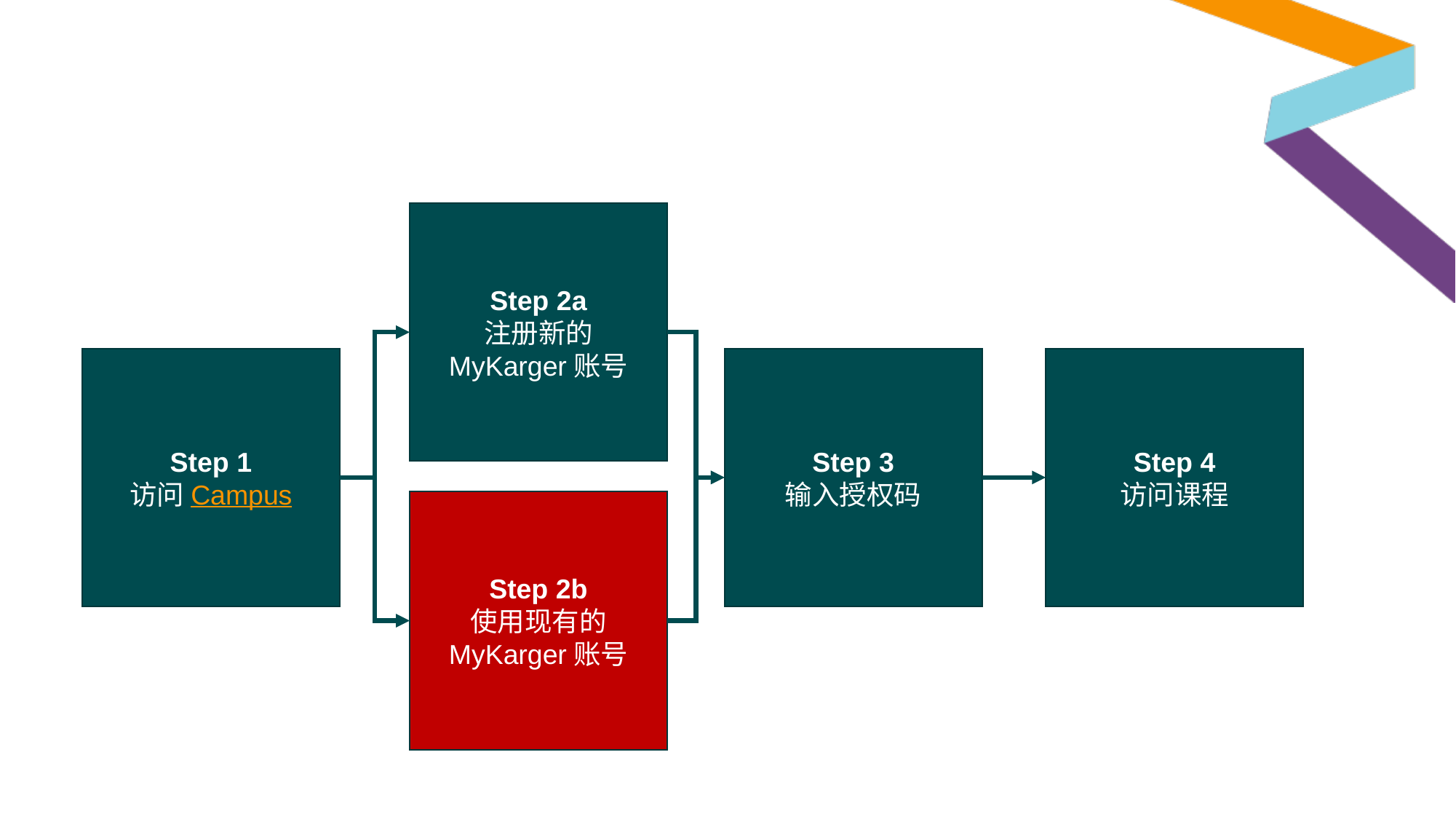

Step 2a
注册新的
MyKarger账号
Step 1
访问Campus
Step 3
输入授权码
Step 4
访问课程
Step 2b
使用现有的
MyKarger账号